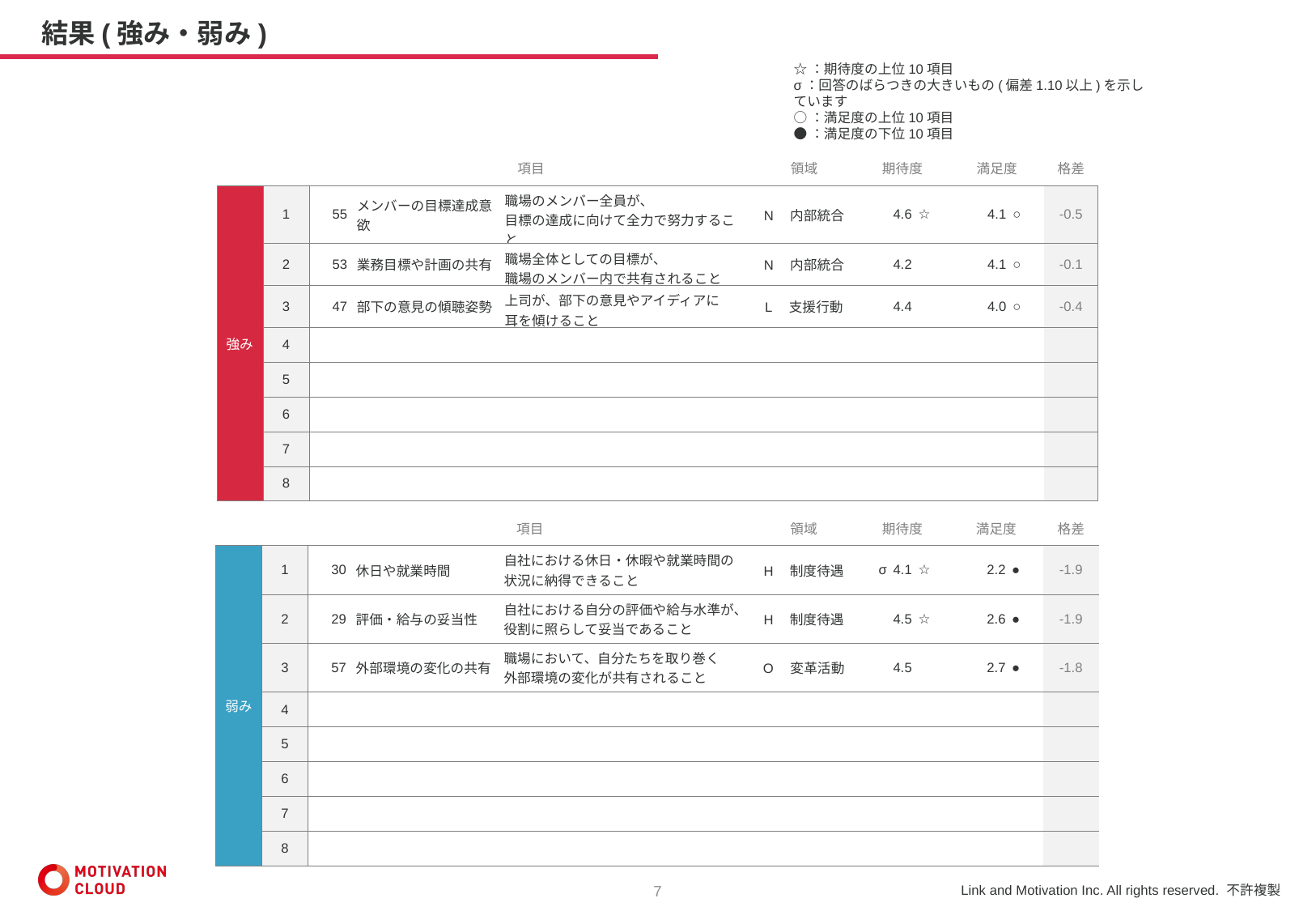

結果(強み・弱み)
☆：期待度の上位10項目
σ：回答のばらつきの大きいもの(偏差1.10以上)を示しています
○：満足度の上位10項目
●：満足度の下位10項目
|  |  | 項目 |  |  | 領域 | 期待度 |  |  | 満足度 |  |  | 格差 |
| --- | --- | --- | --- | --- | --- | --- | --- | --- | --- | --- | --- | --- |
| 強み | 1 | 55 | メンバーの目標達成意欲 | 職場のメンバー全員が、 目標の達成に向けて全力で努力すること | N　内部統合 |  | 4.6 | ☆ |  | 4.1 | ○ | -0.5 |
|  | 2 | 53 | 業務目標や計画の共有 | 職場全体としての目標が、 職場のメンバー内で共有されること | N　内部統合 |  | 4.2 |  |  | 4.1 | ○ | -0.1 |
|  | 3 | 47 | 部下の意見の傾聴姿勢 | 上司が、部下の意見やアイディアに 耳を傾けること | L　支援行動 |  | 4.4 |  |  | 4.0 | ○ | -0.4 |
|  | 4 |  |  |  |  |  |  |  |  |  |  |  |
|  | 5 |  |  |  |  |  |  |  |  |  |  |  |
|  | 6 |  |  |  |  |  |  |  |  |  |  |  |
|  | 7 |  |  |  |  |  |  |  |  |  |  |  |
|  | 8 |  |  |  |  |  |  |  |  |  |  |  |
|  |  | 項目 |  |  | 領域 | 期待度 |  |  | 満足度 |  |  | 格差 |
| --- | --- | --- | --- | --- | --- | --- | --- | --- | --- | --- | --- | --- |
| 弱み | 1 | 30 | 休日や就業時間 | 自社における休日・休暇や就業時間の 状況に納得できること | H　制度待遇 | σ | 4.1 | ☆ |  | 2.2 | ● | -1.9 |
|  | 2 | 29 | 評価・給与の妥当性 | 自社における自分の評価や給与水準が、 役割に照らして妥当であること | H　制度待遇 |  | 4.5 | ☆ |  | 2.6 | ● | -1.9 |
|  | 3 | 57 | 外部環境の変化の共有 | 職場において、自分たちを取り巻く 外部環境の変化が共有されること | O　変革活動 |  | 4.5 |  |  | 2.7 | ● | -1.8 |
|  | 4 |  |  |  |  |  |  |  |  |  |  |  |
|  | 5 |  |  |  |  |  |  |  |  |  |  |  |
|  | 6 |  |  |  |  |  |  |  |  |  |  |  |
|  | 7 |  |  |  |  |  |  |  |  |  |  |  |
|  | 8 |  |  |  |  |  |  |  |  |  |  |  |
7